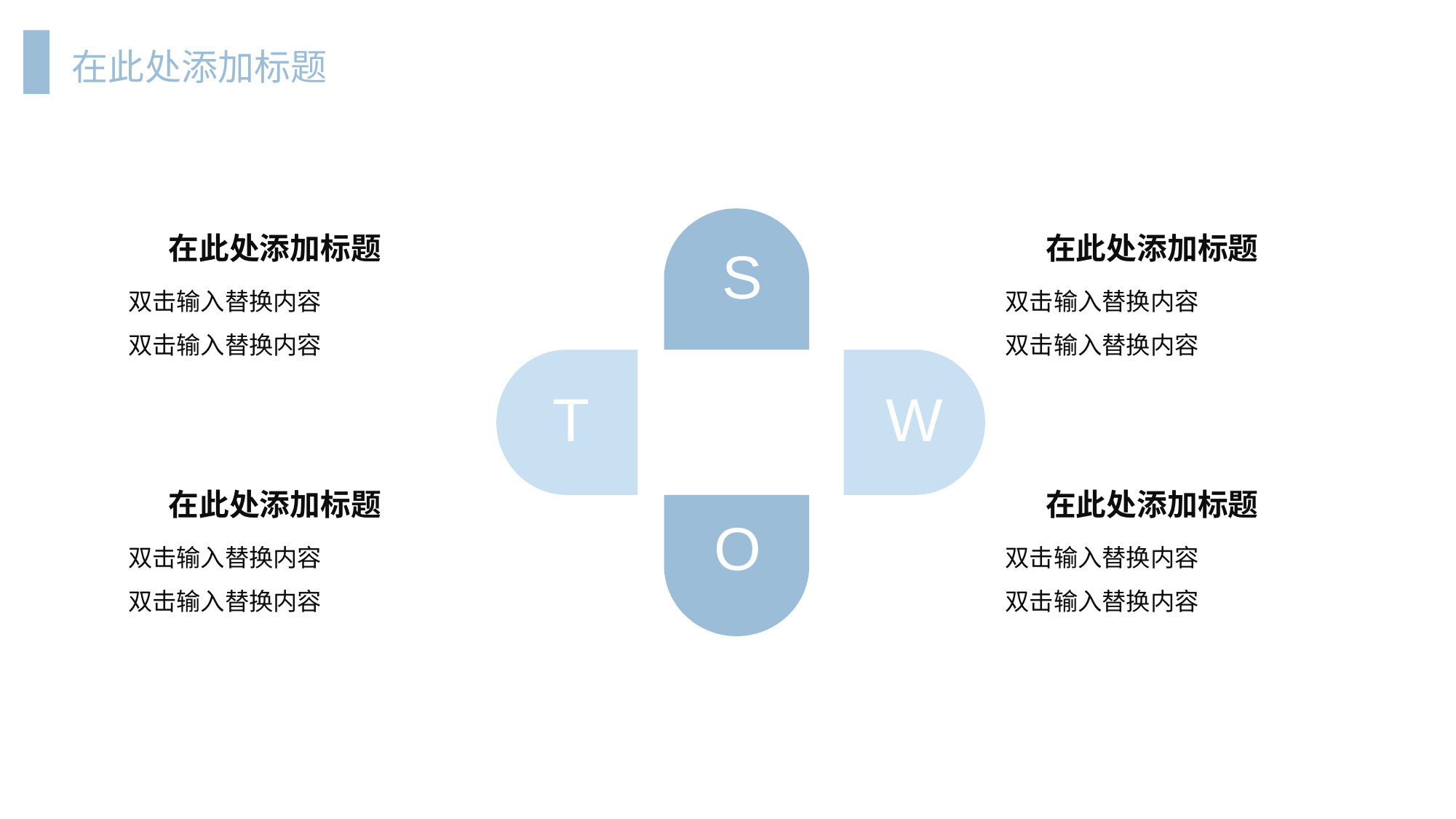

在此处添加标题

S

T

W

O
 在此处添加标题
双击输入替换内容
双击输入替换内容
 在此处添加标题
双击输入替换内容
双击输入替换内容
 在此处添加标题
双击输入替换内容
双击输入替换内容
 在此处添加标题
双击输入替换内容
双击输入替换内容